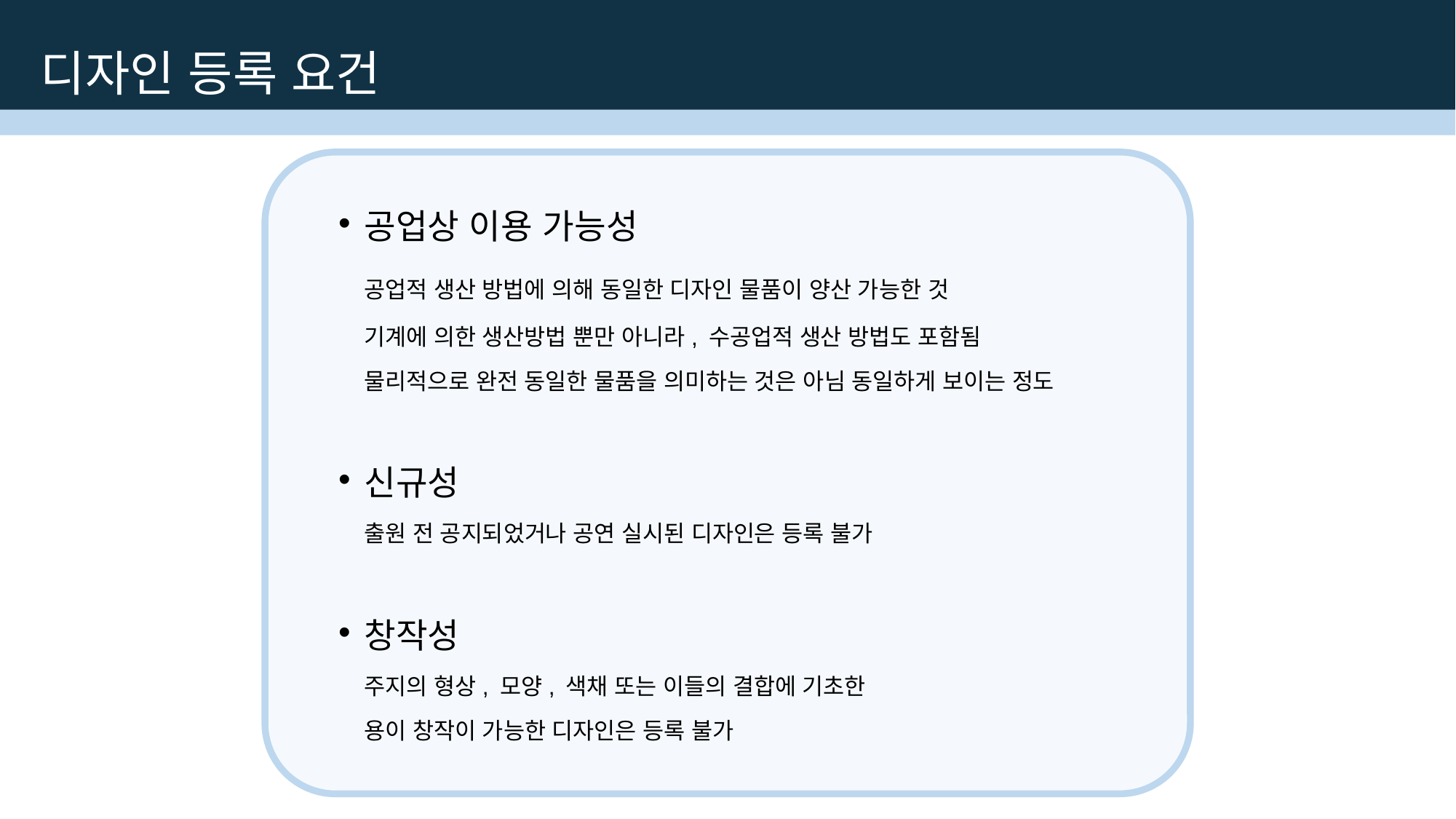

디자인 등록 요건

공업상 이용 가능성
	공업적 생산 방법에 의해 동일한 디자인 물품이 양산 가능한 것
	기계에 의한 생산방법 뿐만 아니라, 수공업적 생산 방법도 포함됨
	물리적으로 완전 동일한 물품을 의미하는 것은 아님 동일하게 보이는 정도

신규성
	출원 전 공지되었거나 공연 실시된 디자인은 등록 불가

창작성
	주지의 형상, 모양, 색채 또는 이들의 결합에 기초한
	용이 창작이 가능한 디자인은 등록 불가